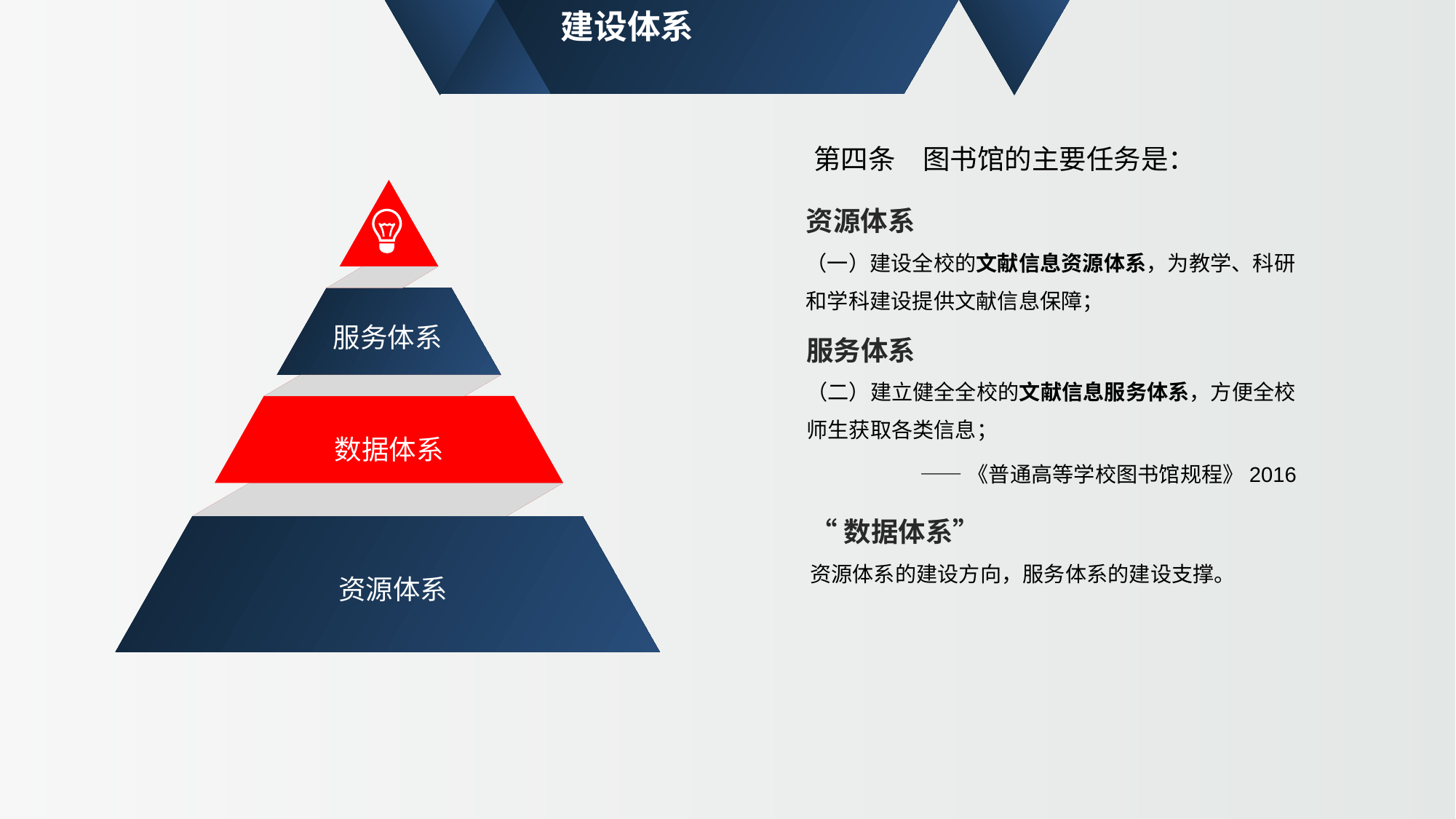

建设体系
第四条　图书馆的主要任务是：

资源体系
（一）建设全校的文献信息资源体系，为教学、科研和学科建设提供文献信息保障；

服务体系

服务体系
（二）建立健全全校的文献信息服务体系，方便全校师生获取各类信息；

数据体系

  ——《普通高等学校图书馆规程》2016

“数据体系”
资源体系的建设方向，服务体系的建设支撑。

资源体系